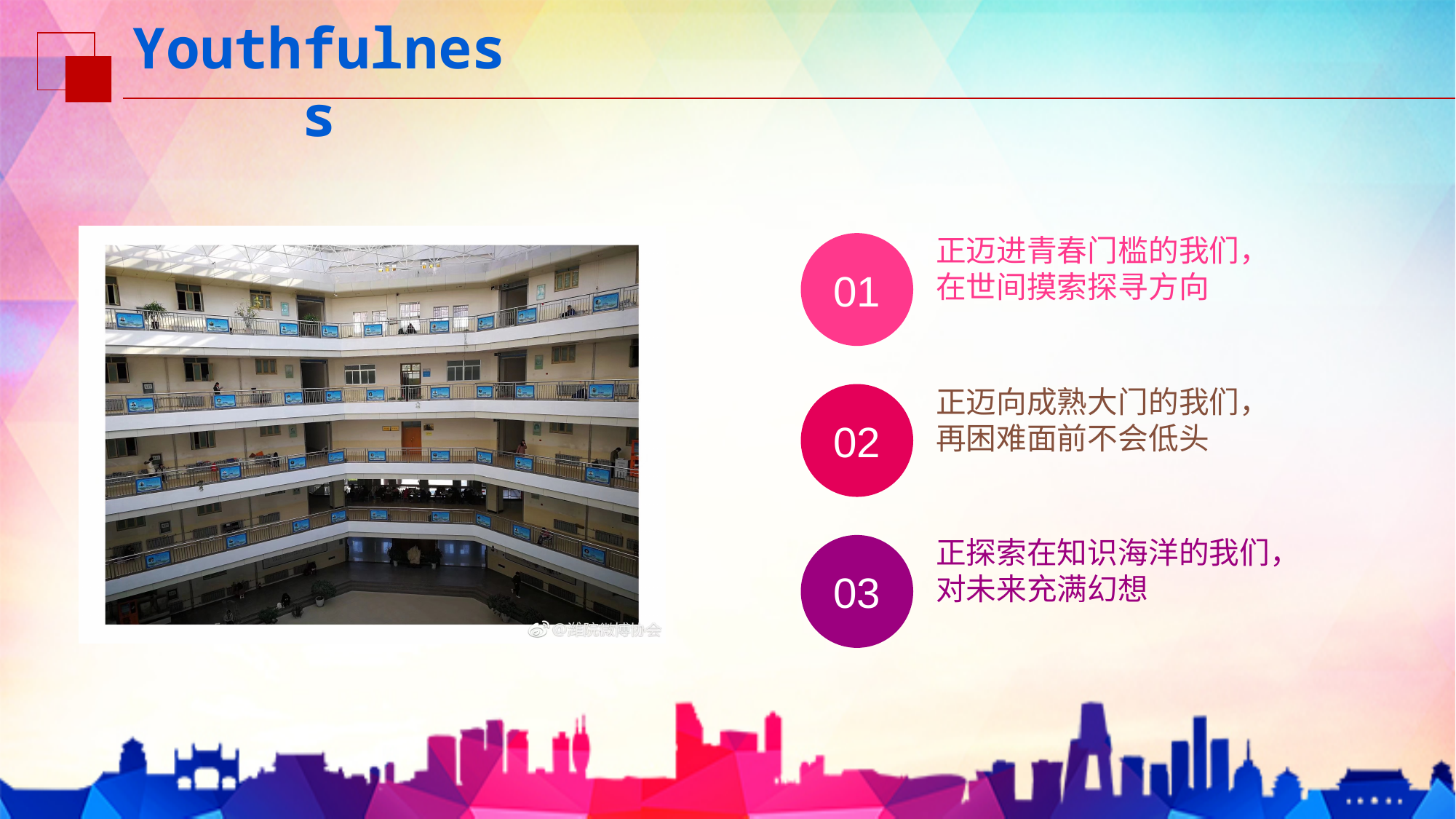

Youthfulness

正迈进青春门槛的我们，
在世间摸索探寻方向
01
正迈向成熟大门的我们，
再困难面前不会低头
02

正探索在知识海洋的我们，
对未来充满幻想
03